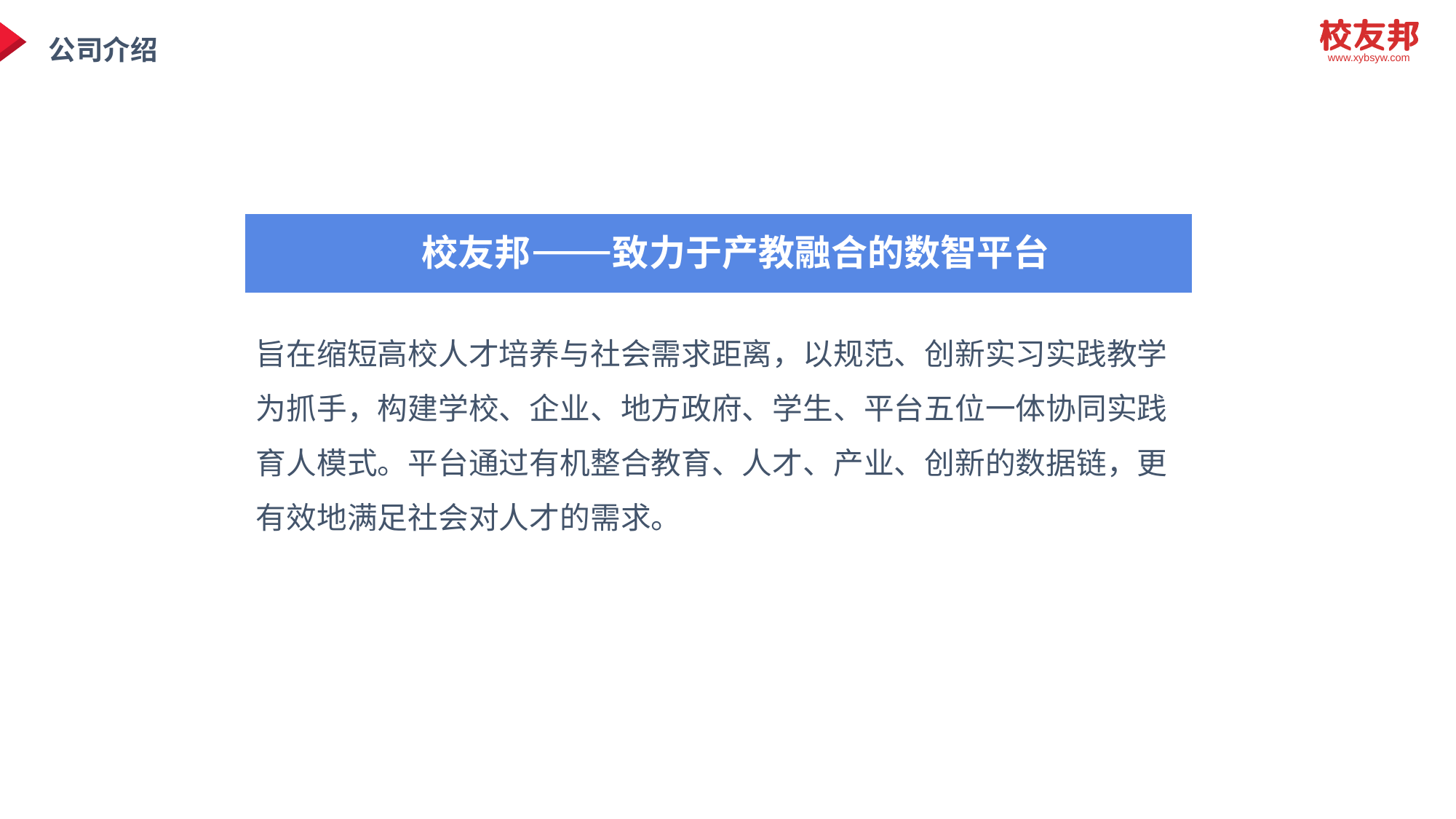

# 公司介绍

   校友邦          致力于产教融合的数智平台

旨在缩短高校人才培养与社会需求距离，以规范、创新实习实践教学为抓手，构建学校、企业、地方政府、学生、平台五位一体协同实践育人模式。平台通过有机整合教育、人才、产业、创新的数据链，更有效地满足社会对人才的需求。